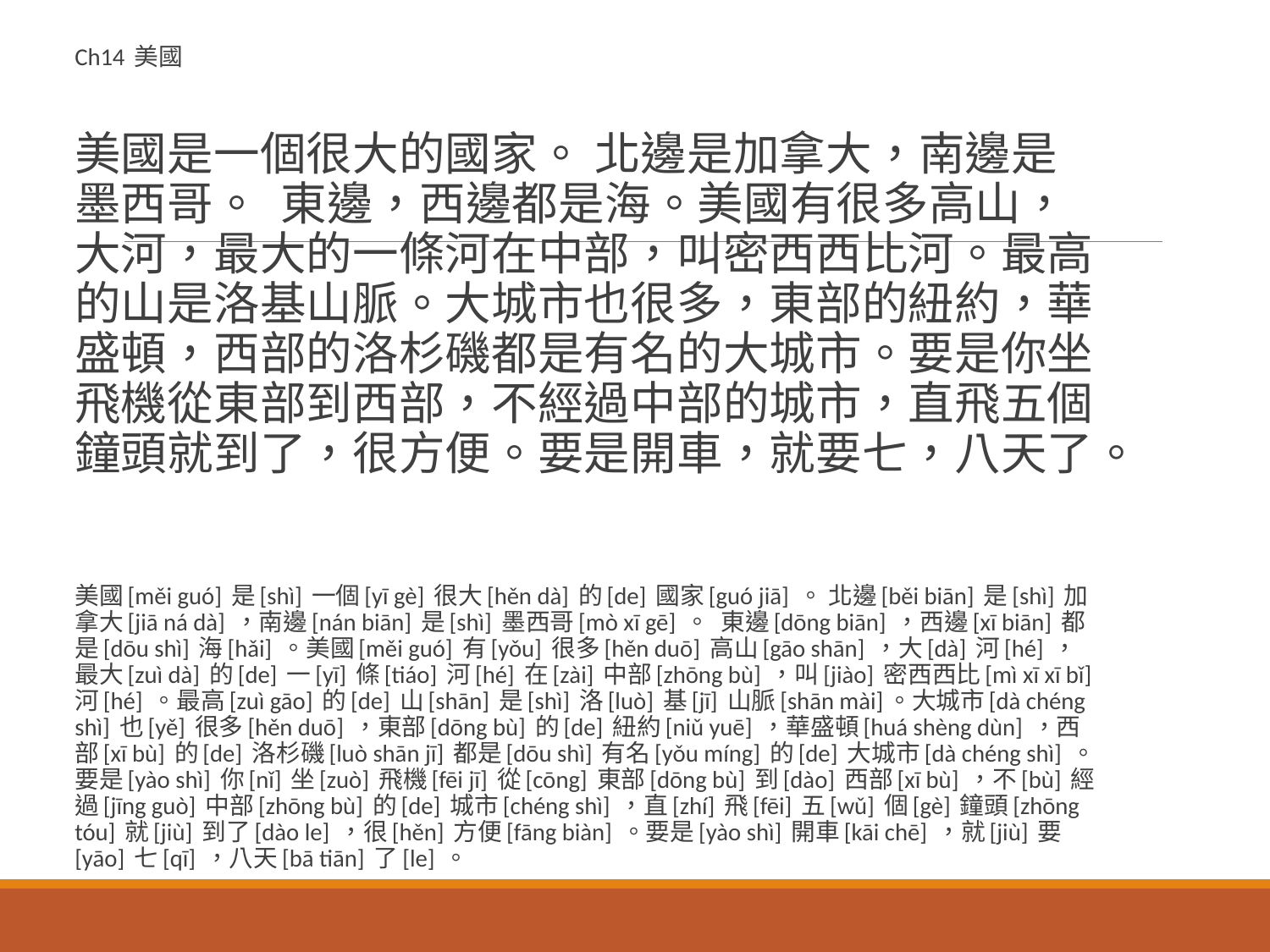

Ch14 美國

美國是一個很大的國家。 北邊是加拿大，南邊是墨西哥。  東邊，西邊都是海。美國有很多高山，大河，最大的一條河在中部，叫密西西比河。最高的山是洛基山脈。大城市也很多，東部的紐約，華盛頓，西部的洛杉磯都是有名的大城市。要是你坐飛機從東部到西部，不經過中部的城市，直飛五個鐘頭就到了，很方便。要是開車，就要七，八天了。

美國[měi guó] 是[shì] 一個[yī gè] 很大[hěn dà] 的[de] 國家[guó jiā] 。 北邊[běi biān] 是[shì] 加拿大[jiā ná dà] ，南邊[nán biān] 是[shì] 墨西哥[mò xī gē] 。  東邊[dōng biān] ，西邊[xī biān] 都是[dōu shì] 海[hǎi] 。美國[měi guó] 有[yǒu] 很多[hěn duō] 高山[gāo shān] ，大[dà] 河[hé] ，最大[zuì dà] 的[de] 一[yī] 條[tiáo] 河[hé] 在[zài] 中部[zhōng bù] ，叫[jiào] 密西西比[mì xī xī bǐ] 河[hé] 。最高[zuì gāo] 的[de] 山[shān] 是[shì] 洛[luò] 基[jī] 山脈[shān mài]。大城市[dà chéng shì] 也[yě] 很多[hěn duō] ，東部[dōng bù] 的[de] 紐約[niǔ yuē] ，華盛頓[huá shèng dùn] ，西部[xī bù] 的[de] 洛杉磯[luò shān jī] 都是[dōu shì] 有名[yǒu míng] 的[de] 大城市[dà chéng shì] 。要是[yào shì] 你[nǐ] 坐[zuò] 飛機[fēi jī] 從[cōng] 東部[dōng bù] 到[dào] 西部[xī bù] ，不[bù] 經過[jīng guò] 中部[zhōng bù] 的[de] 城市[chéng shì] ，直[zhí] 飛[fēi] 五[wǔ] 個[gè] 鐘頭[zhōng tóu] 就[jiù] 到了[dào le] ，很[hěn] 方便[fāng biàn] 。要是[yào shì] 開車[kāi chē] ，就[jiù] 要[yāo] 七[qī] ，八天[bā tiān] 了[le] 。
#